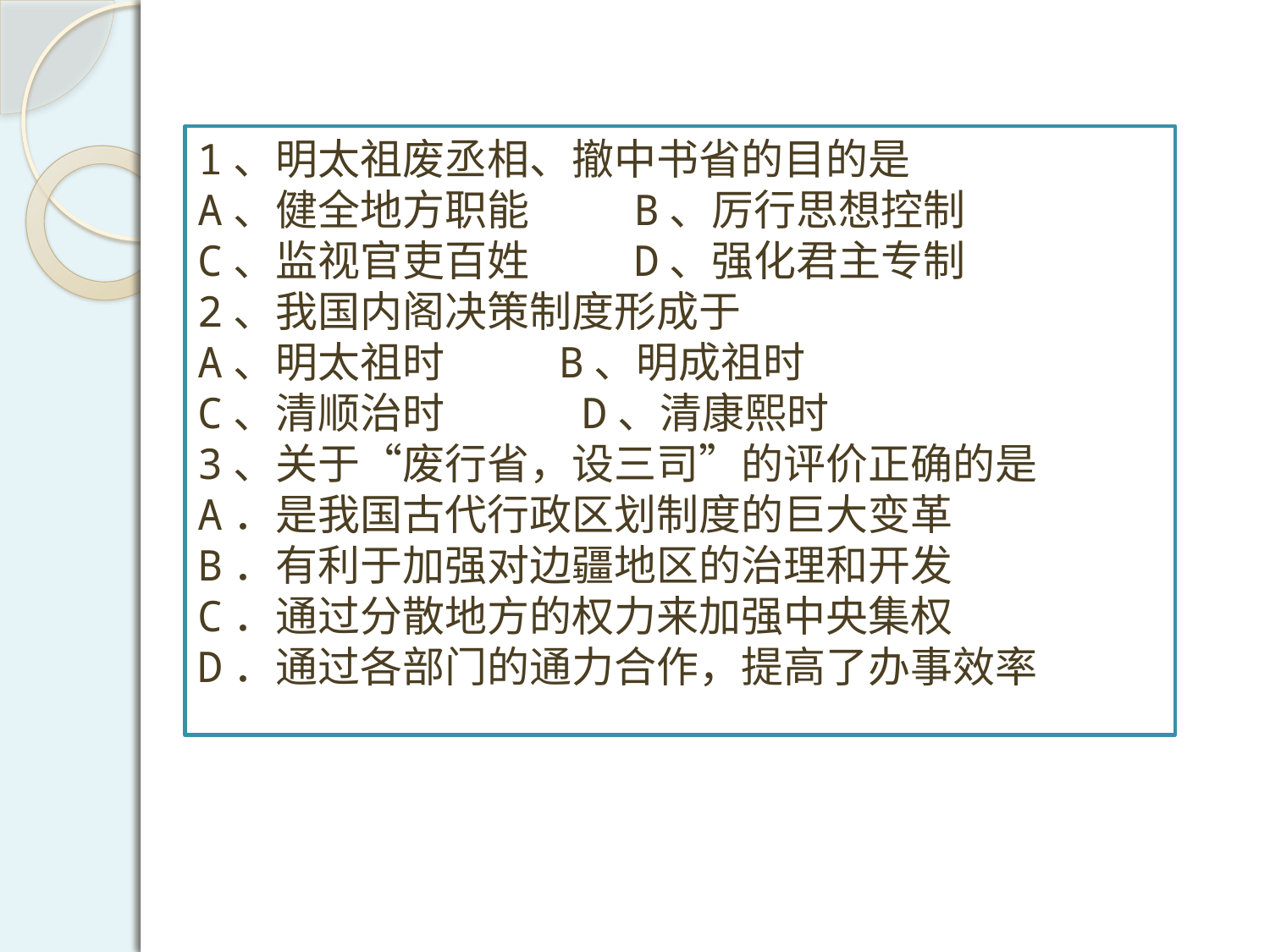

1、明太祖废丞相、撤中书省的目的是
A、健全地方职能　　 B、厉行思想控制
C、监视官吏百姓　　 D、强化君主专制
2、我国内阁决策制度形成于
A、明太祖时　　  B、明成祖时
C、清顺治时　　　D、清康熙时
3、关于“废行省，设三司”的评价正确的是
A．是我国古代行政区划制度的巨大变革
B．有利于加强对边疆地区的治理和开发
C．通过分散地方的权力来加强中央集权
D．通过各部门的通力合作，提高了办事效率